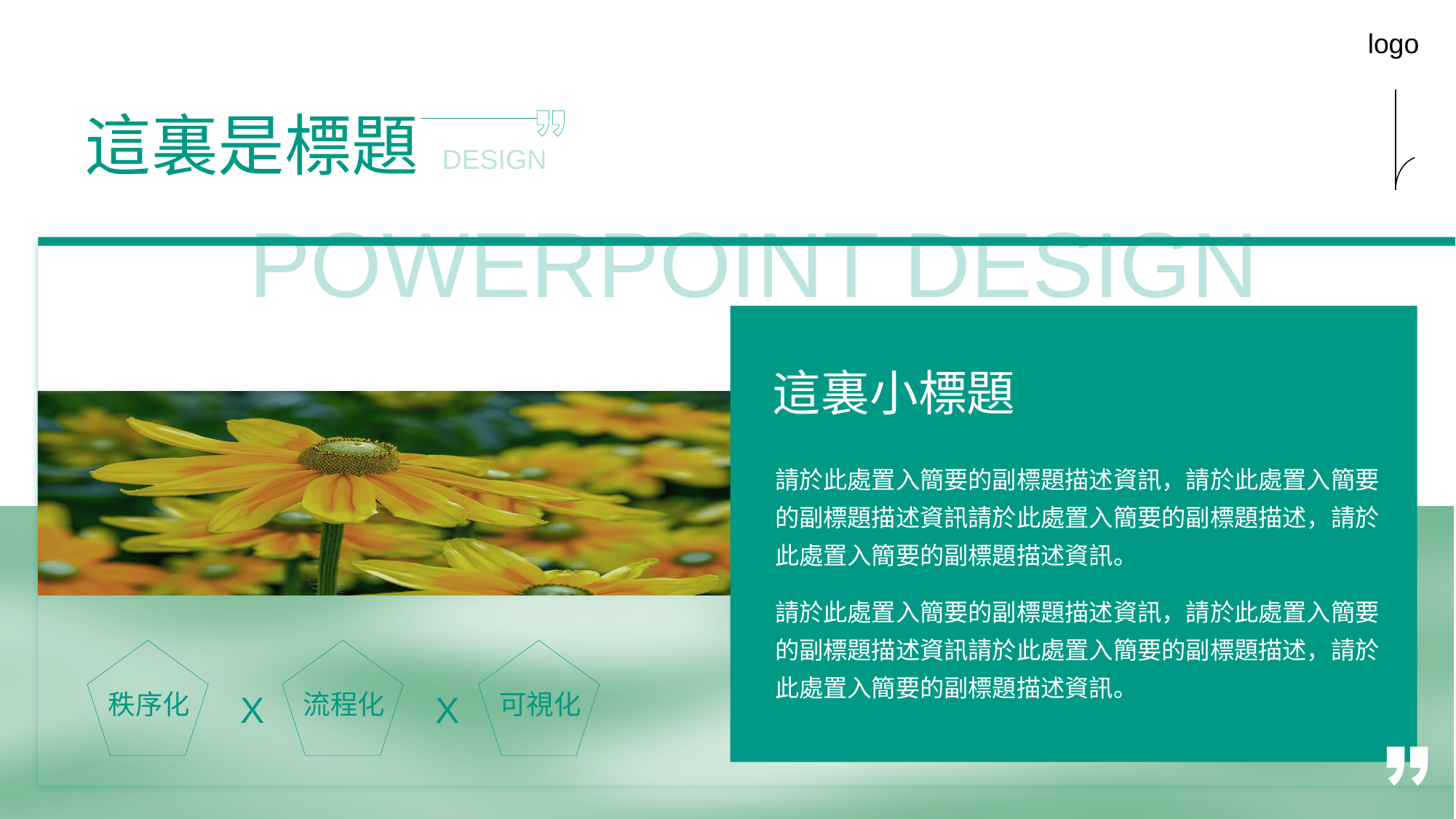

照片展示
logo
這裏是標題

DESIGN
POWERPOINT DESIGN

這裏小標題
請於此處置入簡要的副標題描述資訊，請於此處置入簡要的副標題描述資訊請於此處置入簡要的副標題描述，請於此處置入簡要的副標題描述資訊。
請於此處置入簡要的副標題描述資訊，請於此處置入簡要的副標題描述資訊請於此處置入簡要的副標題描述，請於此處置入簡要的副標題描述資訊。

秩序化
X
流程化
X
可視化